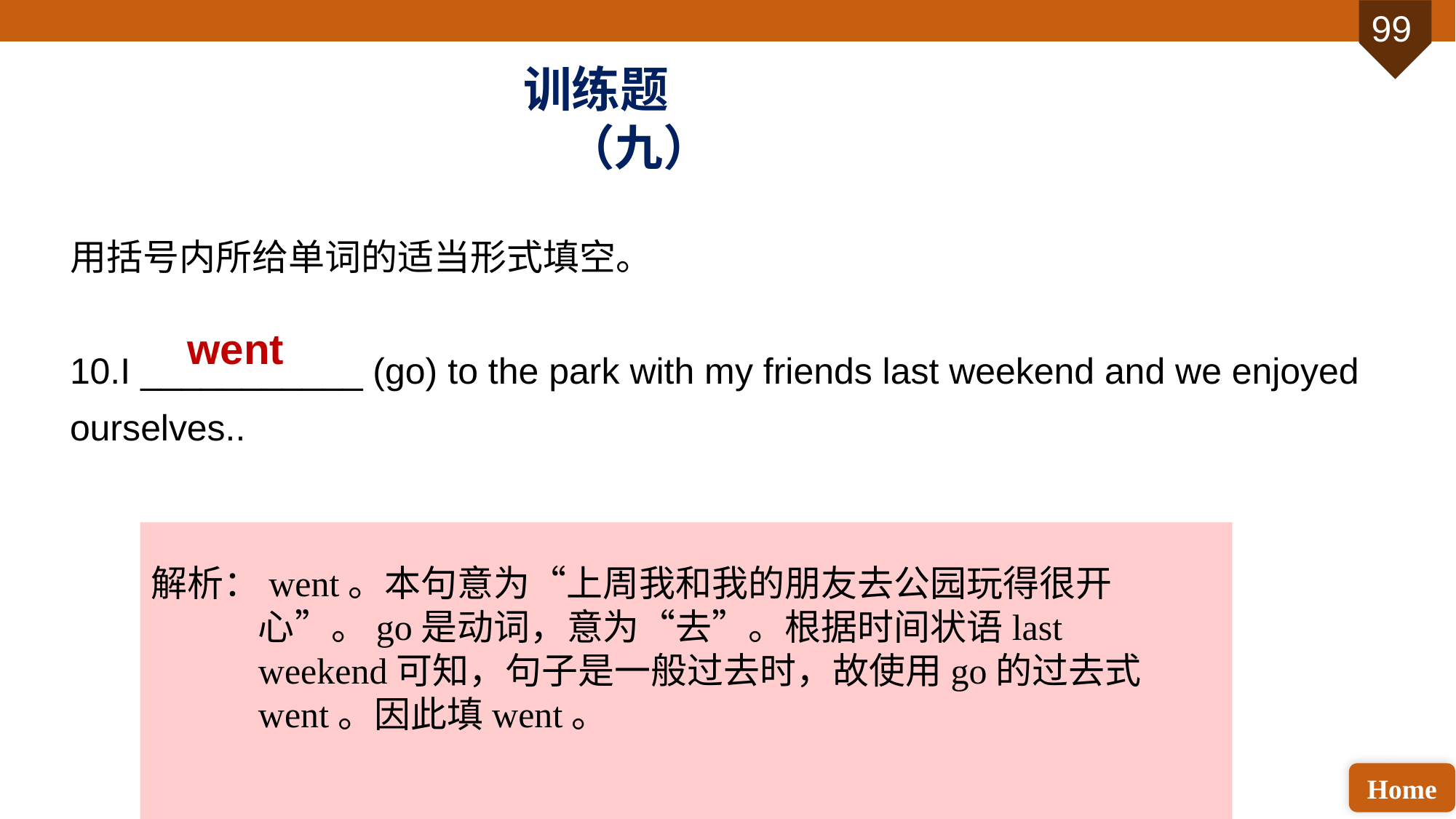

训练题（九）
用括号内所给单词的适当形式填空。

10.I ___________ (go) to the park with my friends last weekend and we enjoyed ourselves..
went

解析：went。本句意为“上周我和我的朋友去公园玩得很开心”。go是动词，意为“去”。根据时间状语last weekend可知，句子是一般过去时，故使用go的过去式went。因此填went。